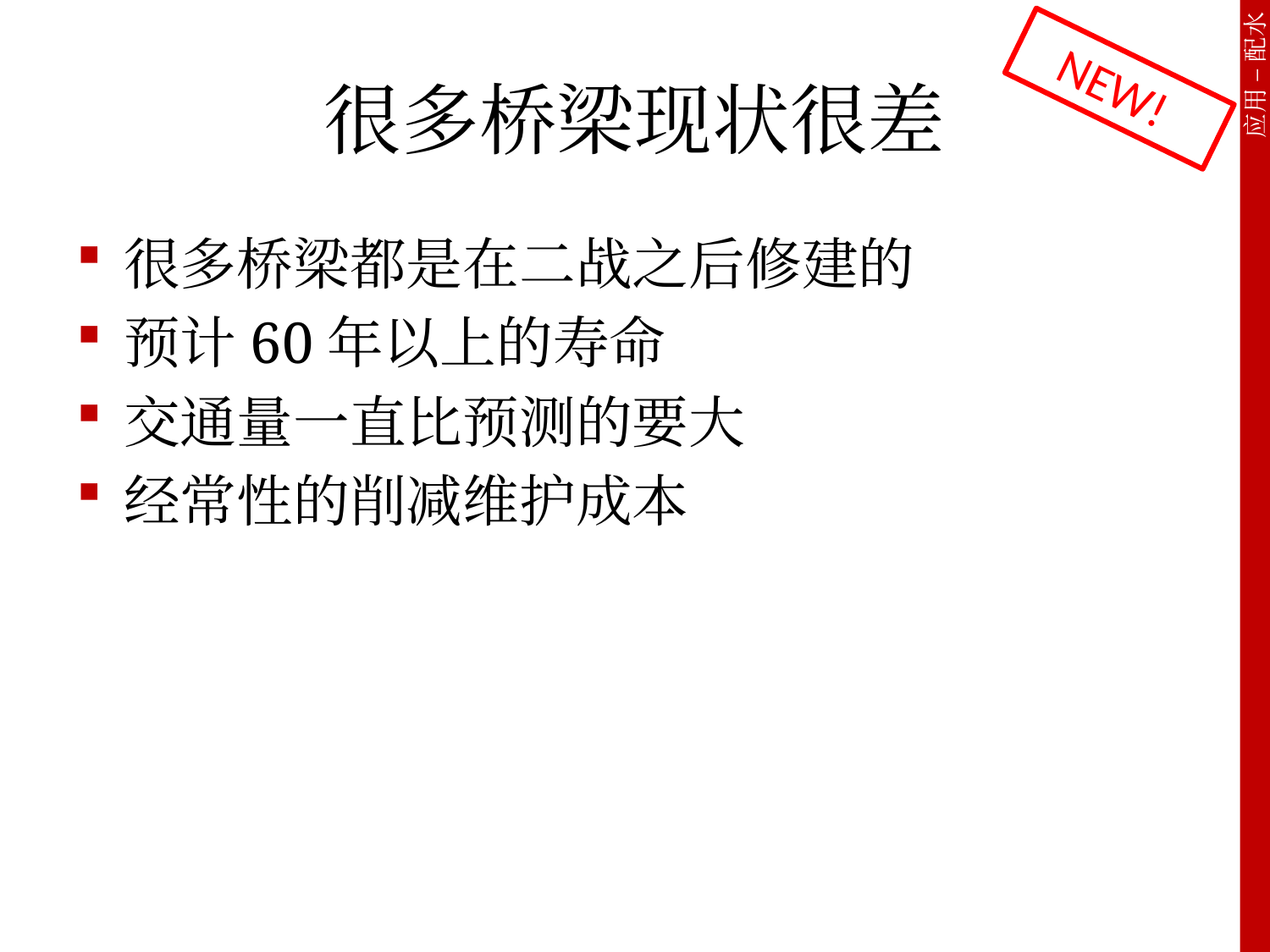

# 很多桥梁现状很差
NEW!
很多桥梁都是在二战之后修建的
预计60年以上的寿命
交通量一直比预测的要大
经常性的削减维护成本